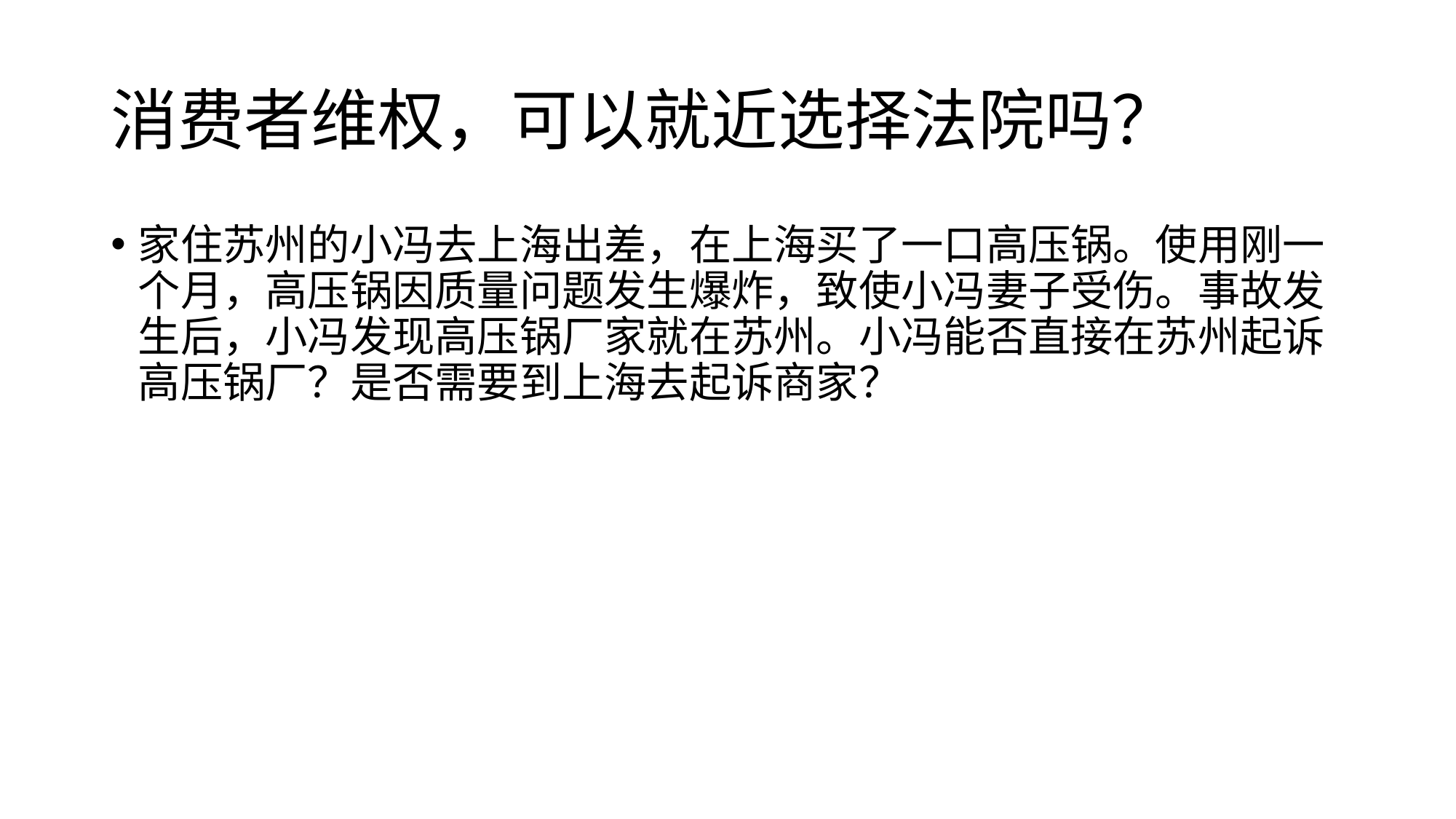

# 消费者维权，可以就近选择法院吗？
家住苏州的小冯去上海出差，在上海买了一口高压锅。使用刚一个月，高压锅因质量问题发生爆炸，致使小冯妻子受伤。事故发生后，小冯发现高压锅厂家就在苏州。小冯能否直接在苏州起诉高压锅厂？是否需要到上海去起诉商家？